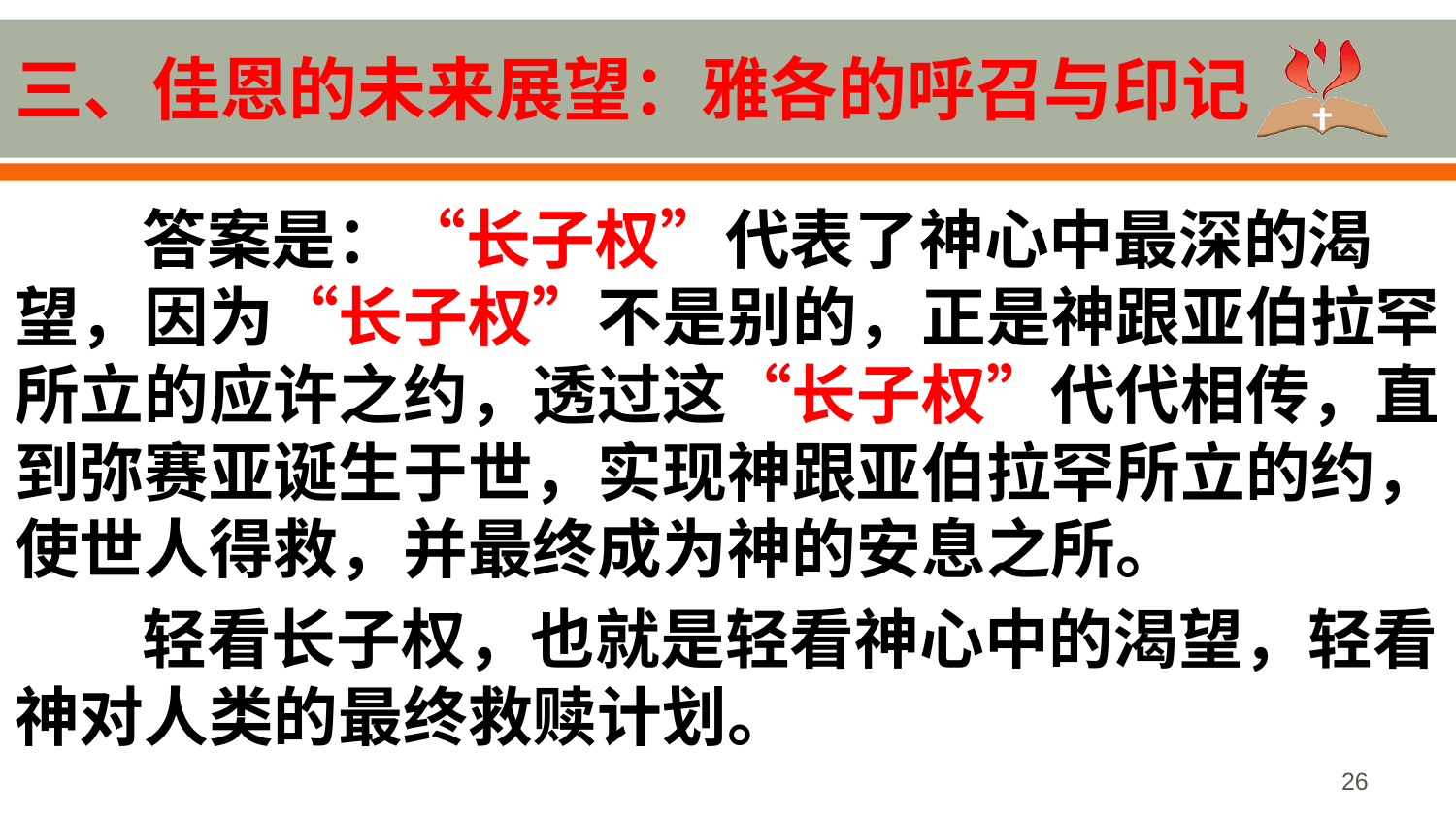

# 三、佳恩的未来展望：雅各的呼召与印记
答案是：“长子权”代表了神心中最深的渴望，因为“长子权”不是别的，正是神跟亚伯拉罕所立的应许之约，透过这“长子权”代代相传，直到弥赛亚诞生于世，实现神跟亚伯拉罕所立的约，使世人得救，并最终成为神的安息之所。
轻看长子权，也就是轻看神心中的渴望，轻看神对人类的最终救赎计划。

26